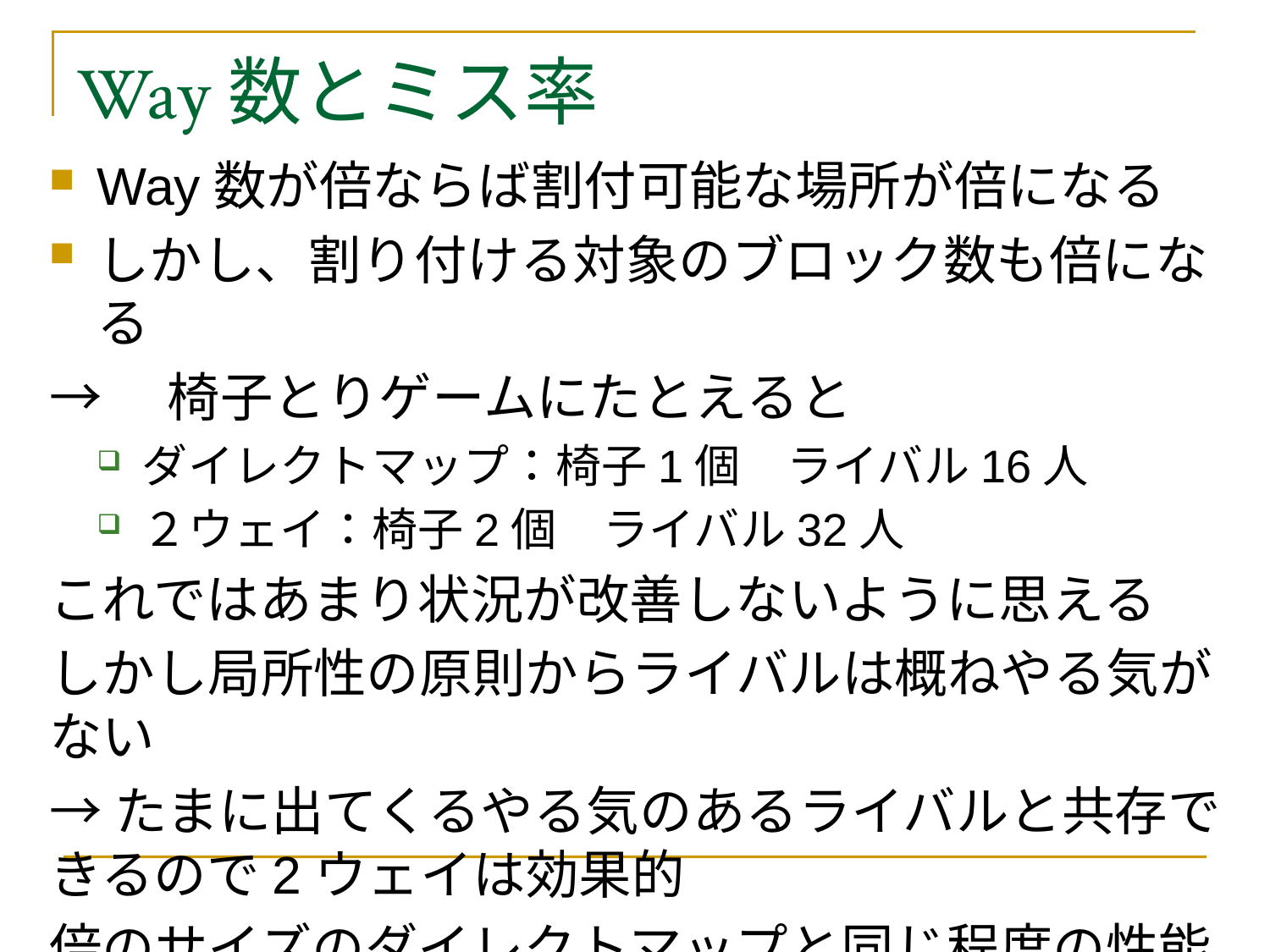

# Way数とミス率
Way数が倍ならば割付可能な場所が倍になる
しかし、割り付ける対象のブロック数も倍になる
→　椅子とりゲームにたとえると
ダイレクトマップ：椅子1個　ライバル16人
２ウェイ：椅子2個　ライバル32人
これではあまり状況が改善しないように思える
しかし局所性の原則からライバルは概ねやる気がない
→たまに出てくるやる気のあるライバルと共存できるので2ウェイは効果的
倍のサイズのダイレクトマップと同じ程度の性能が出る